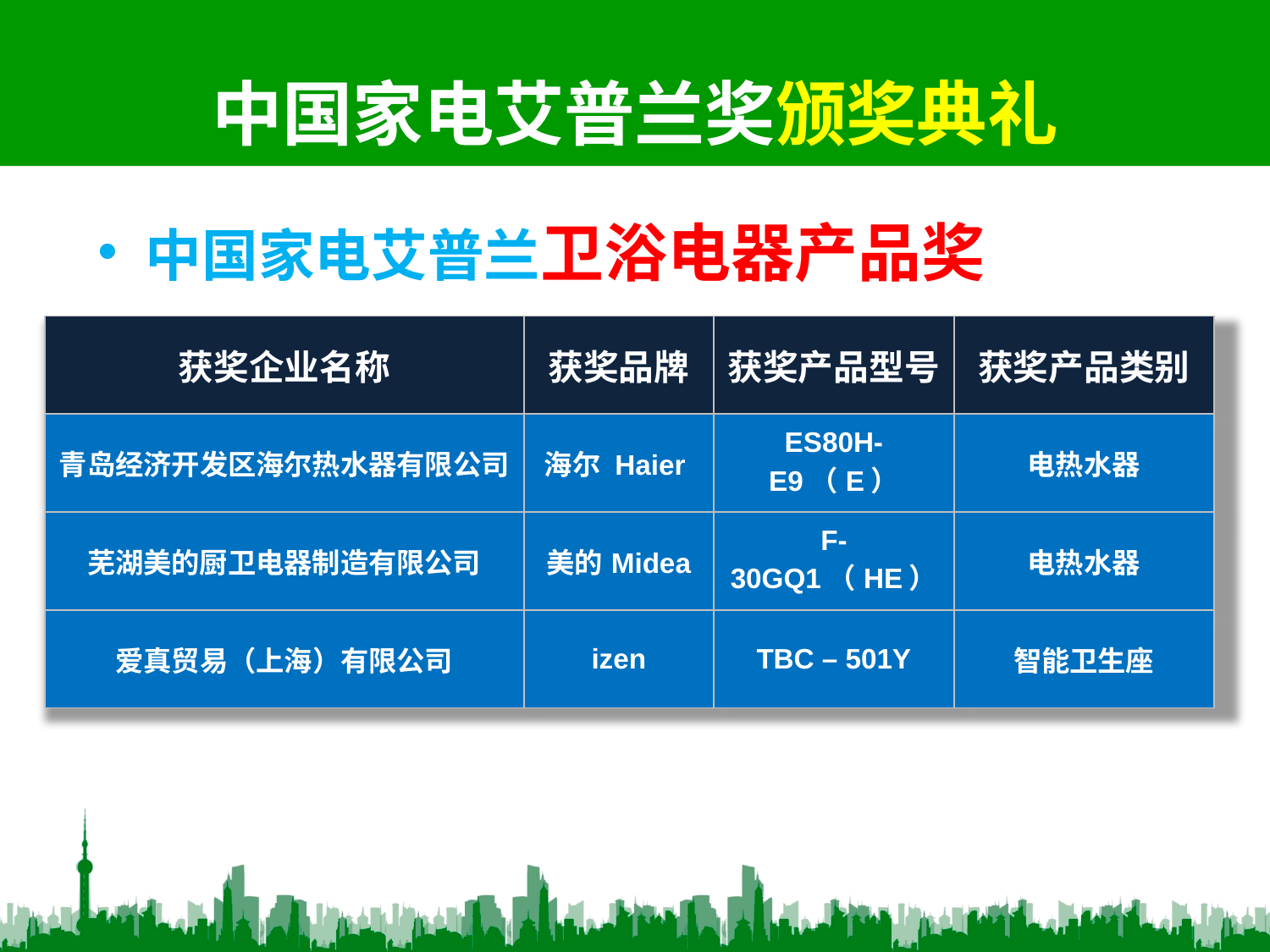

# 中国家电艾普兰奖颁奖典礼
中国家电艾普兰卫浴电器产品奖
| 获奖企业名称 | 获奖品牌 | 获奖产品型号 | 获奖产品类别 |
| --- | --- | --- | --- |
| 青岛经济开发区海尔热水器有限公司 | 海尔 Haier | ES80H-E9（E） | 电热水器 |
| 芜湖美的厨卫电器制造有限公司 | 美的Midea | F-30GQ1（HE） | 电热水器 |
| 爱真贸易（上海）有限公司 | izen | TBC – 501Y | 智能卫生座 |